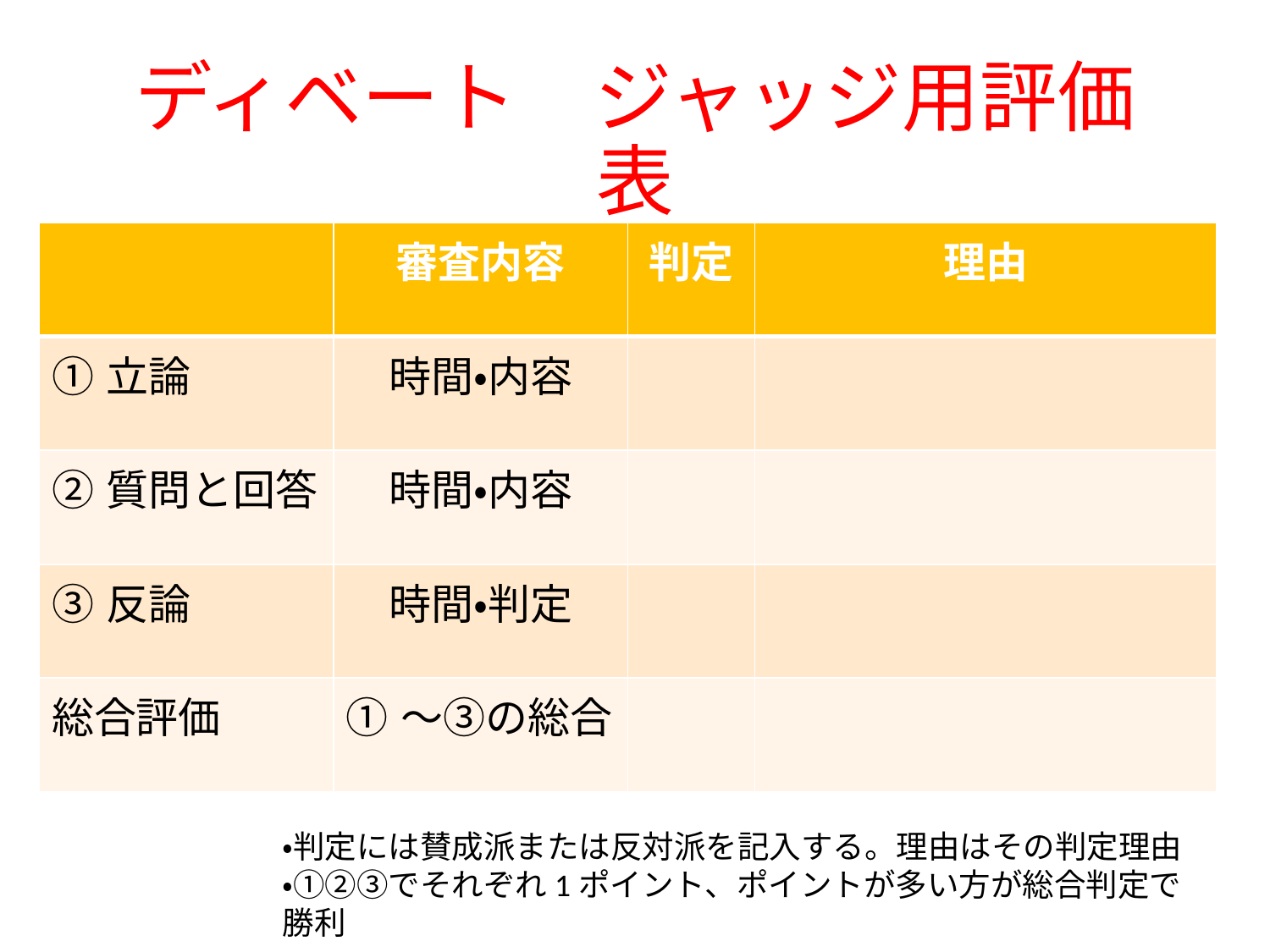

# ディベート　ジャッジ用評価表
|  | 審査内容 | 判定 | 理由 |
| --- | --- | --- | --- |
| ①立論 | 時間・内容 |  |  |
| ②質問と回答 | 時間・内容 |  |  |
| ③反論 | 時間・判定 |  |  |
| 総合評価 | ①～③の総合 |  |  |
・判定には賛成派または反対派を記入する。理由はその判定理由
・①②③でそれぞれ1ポイント、ポイントが多い方が総合判定で勝利